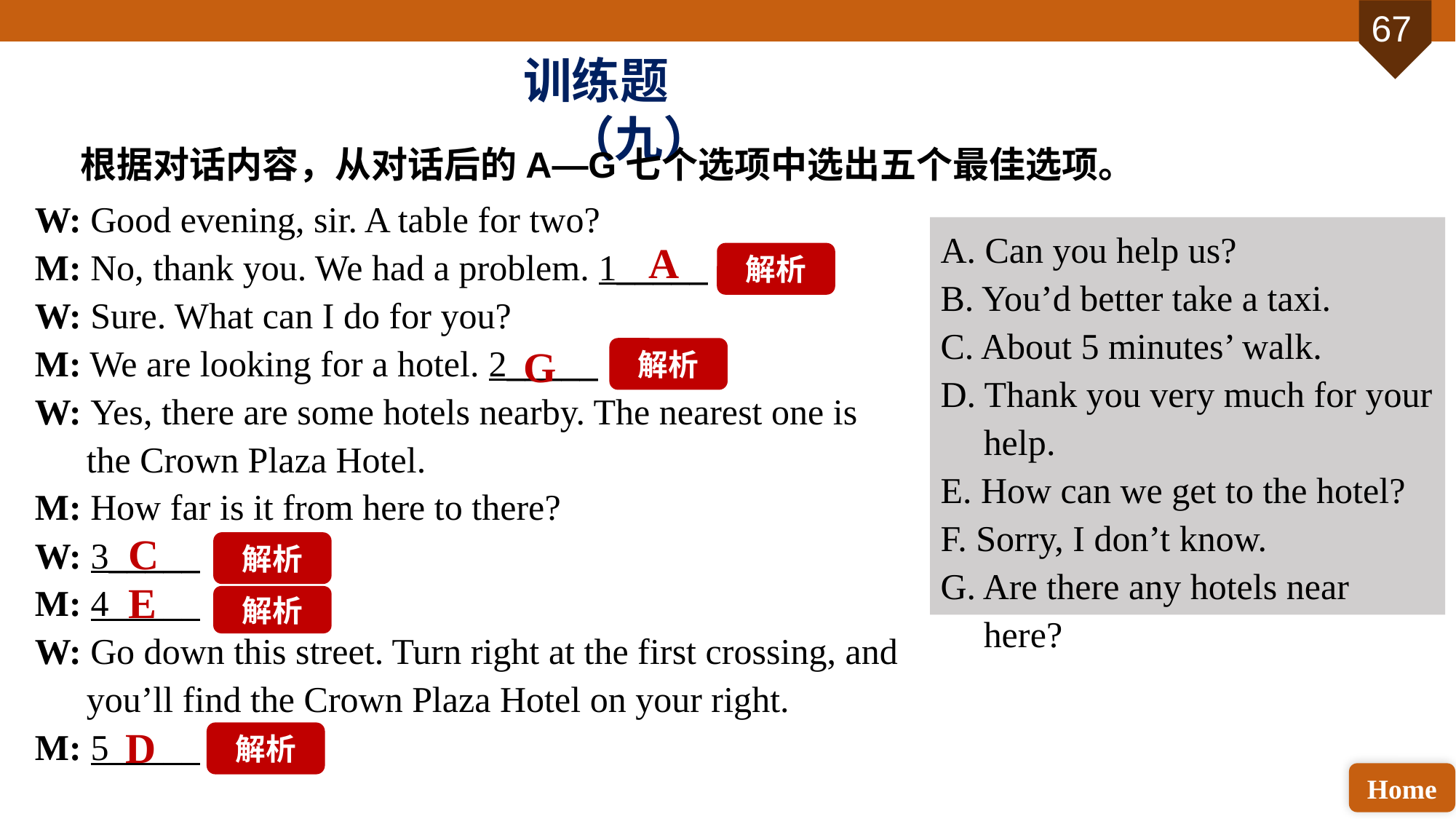

训练题（九）

根据对话内容，从对话后的A—G七个选项中选出五个最佳选项。
W: Good evening, sir. A table for two?
M: No, thank you. We had a problem. 1_____
W: Sure. What can I do for you?
M: We are looking for a hotel. 2_____
W: Yes, there are some hotels nearby. The nearest one is the Crown Plaza Hotel.
M: How far is it from here to there?
W: 3_____
M: 4_____
W: Go down this street. Turn right at the first crossing, and you’ll find the Crown Plaza Hotel on your right.
M: 5_____
A. Can you help us?
B. You’d better take a taxi.
C. About 5 minutes’ walk.
D. Thank you very much for your help.
E. How can we get to the hotel?
F. Sorry, I don’t know.
G. Are there any hotels near here?
A
解析
G
解析
C
解析
E
解析
D
解析